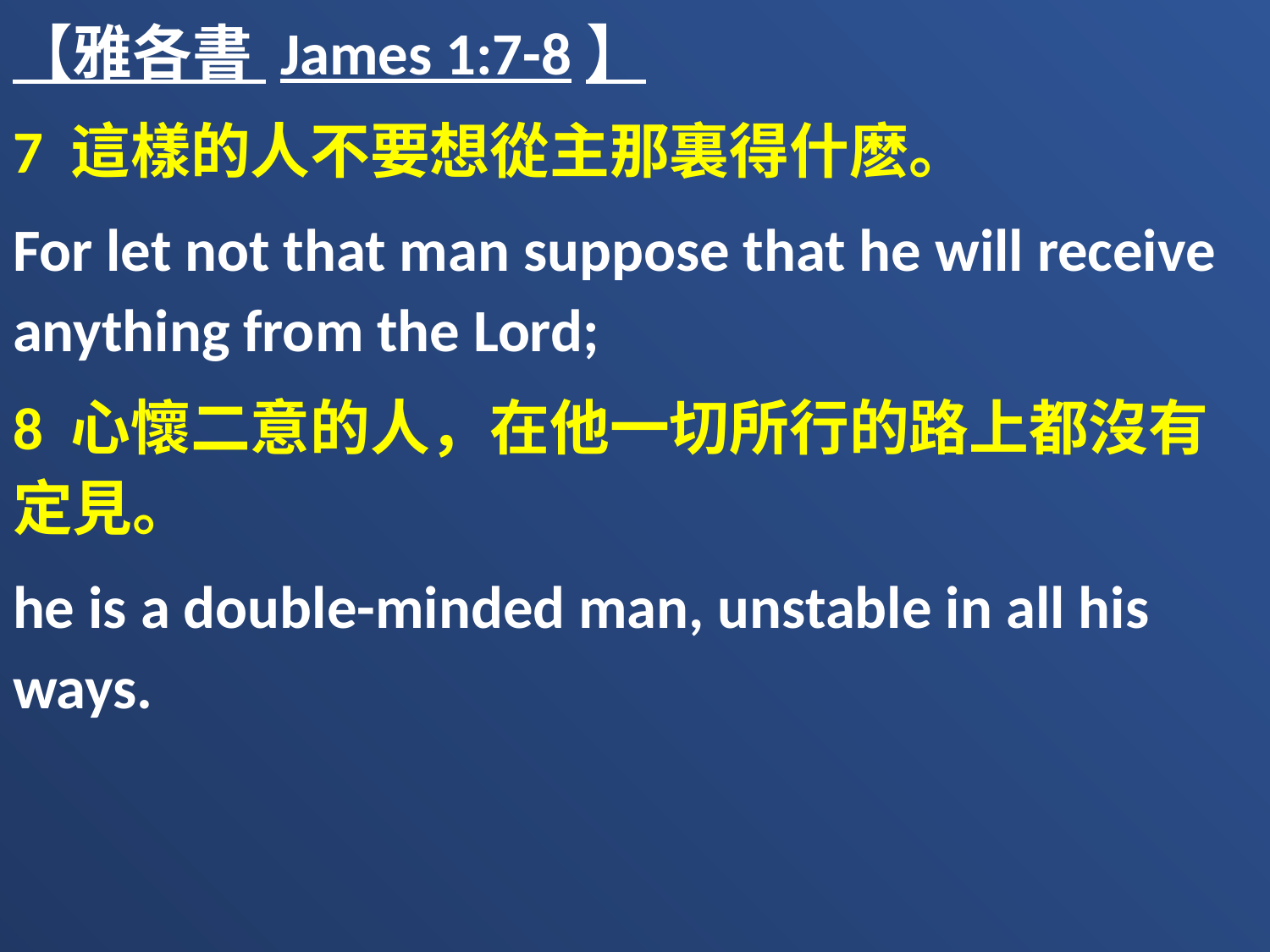

【雅各書 James 1:7-8】
7 這樣的人不要想從主那裏得什麽。
For let not that man suppose that he will receive anything from the Lord;
8 心懷二意的人，在他一切所行的路上都沒有定見。
he is a double-minded man, unstable in all his ways.